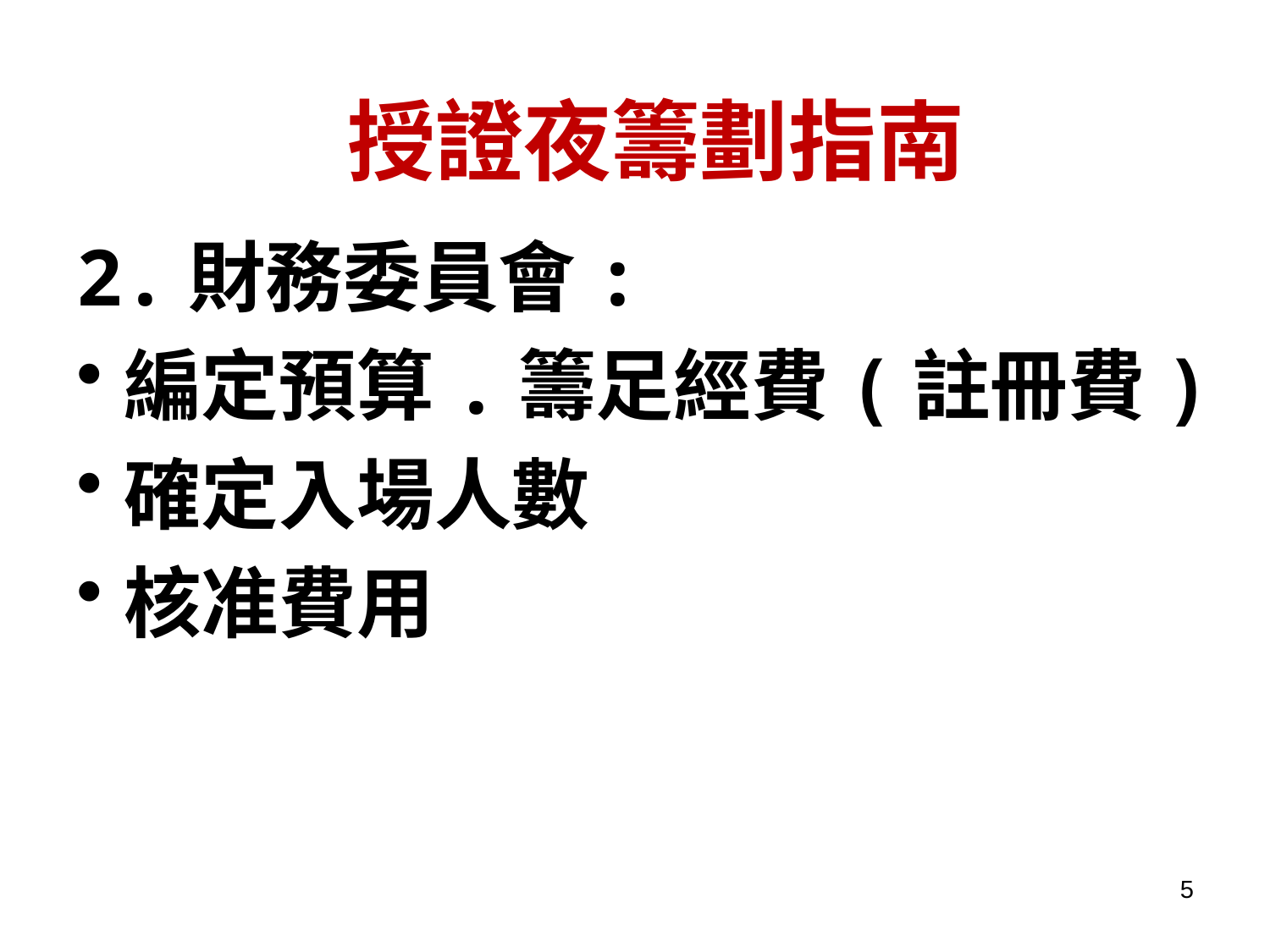

授證夜籌劃指南
2.財務委員會:
編定預算.籌足經費(註冊費)
確定入場人數
核准費用

5